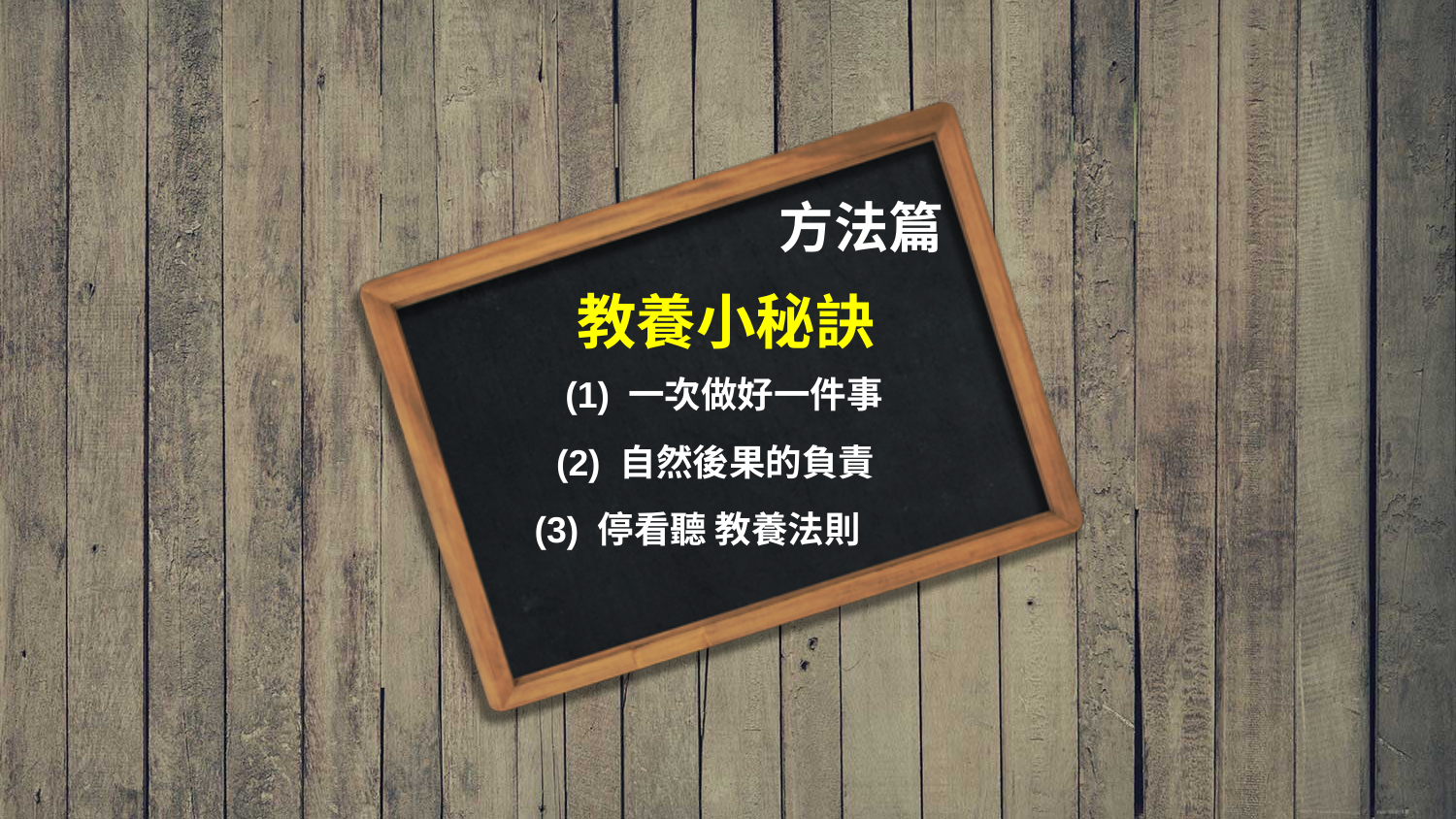

方法篇
教養小秘訣
(1) 一次做好一件事
(2) 自然後果的負責
(3) 停看聽 教養法則